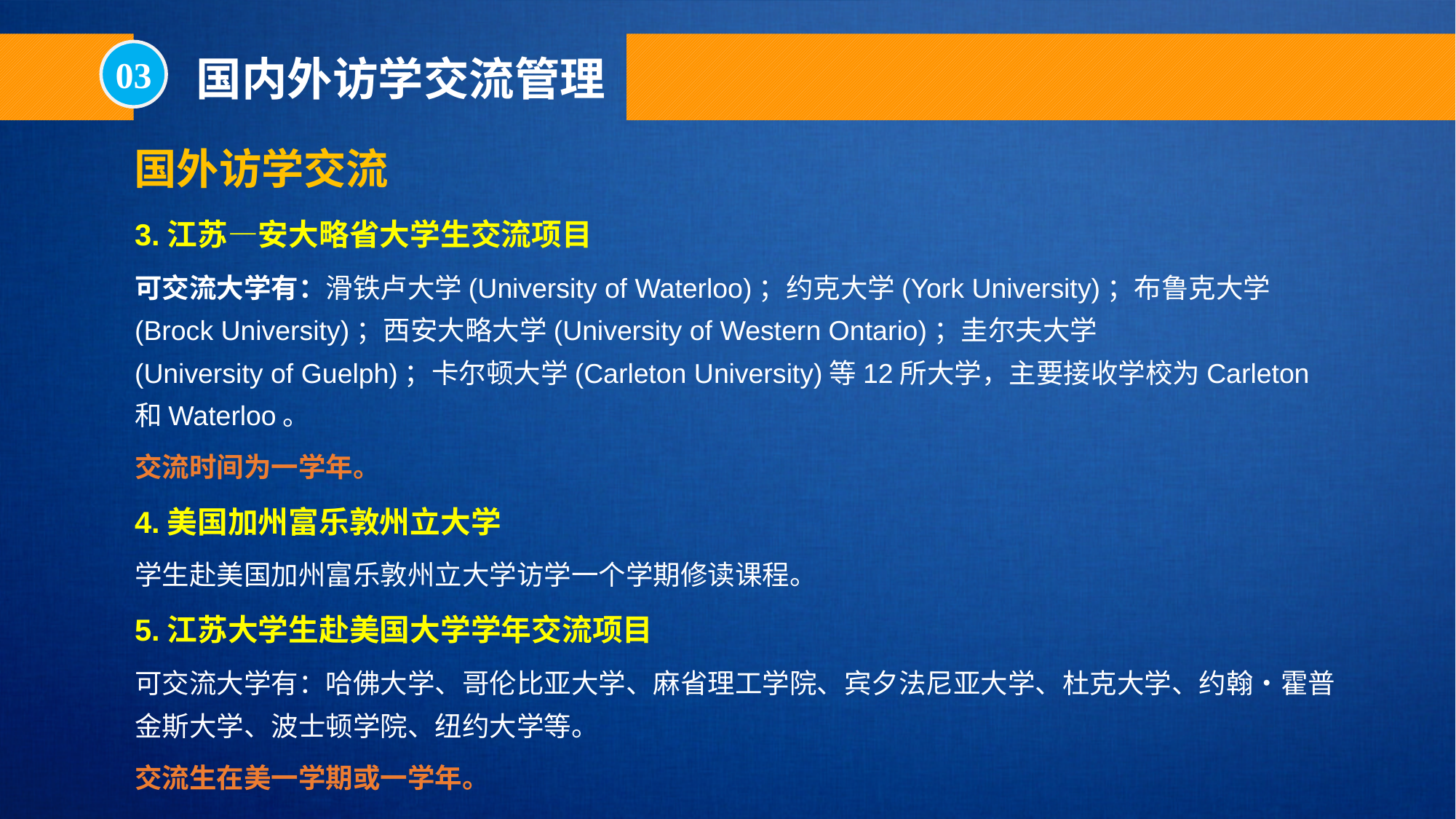

03
国内外访学交流管理
国外访学交流
3.江苏—安大略省大学生交流项目
可交流大学有：滑铁卢大学(University of Waterloo)；约克大学(York University)；布鲁克大学(Brock University)；西安大略大学(University of Western Ontario)；圭尔夫大学(University of Guelph)；卡尔顿大学(Carleton University)等12所大学，主要接收学校为Carleton和Waterloo。
交流时间为一学年。
4.美国加州富乐敦州立大学
学生赴美国加州富乐敦州立大学访学一个学期修读课程。
5.江苏大学生赴美国大学学年交流项目
可交流大学有：哈佛大学、哥伦比亚大学、麻省理工学院、宾夕法尼亚大学、杜克大学、约翰•霍普金斯大学、波士顿学院、纽约大学等。
交流生在美一学期或一学年。